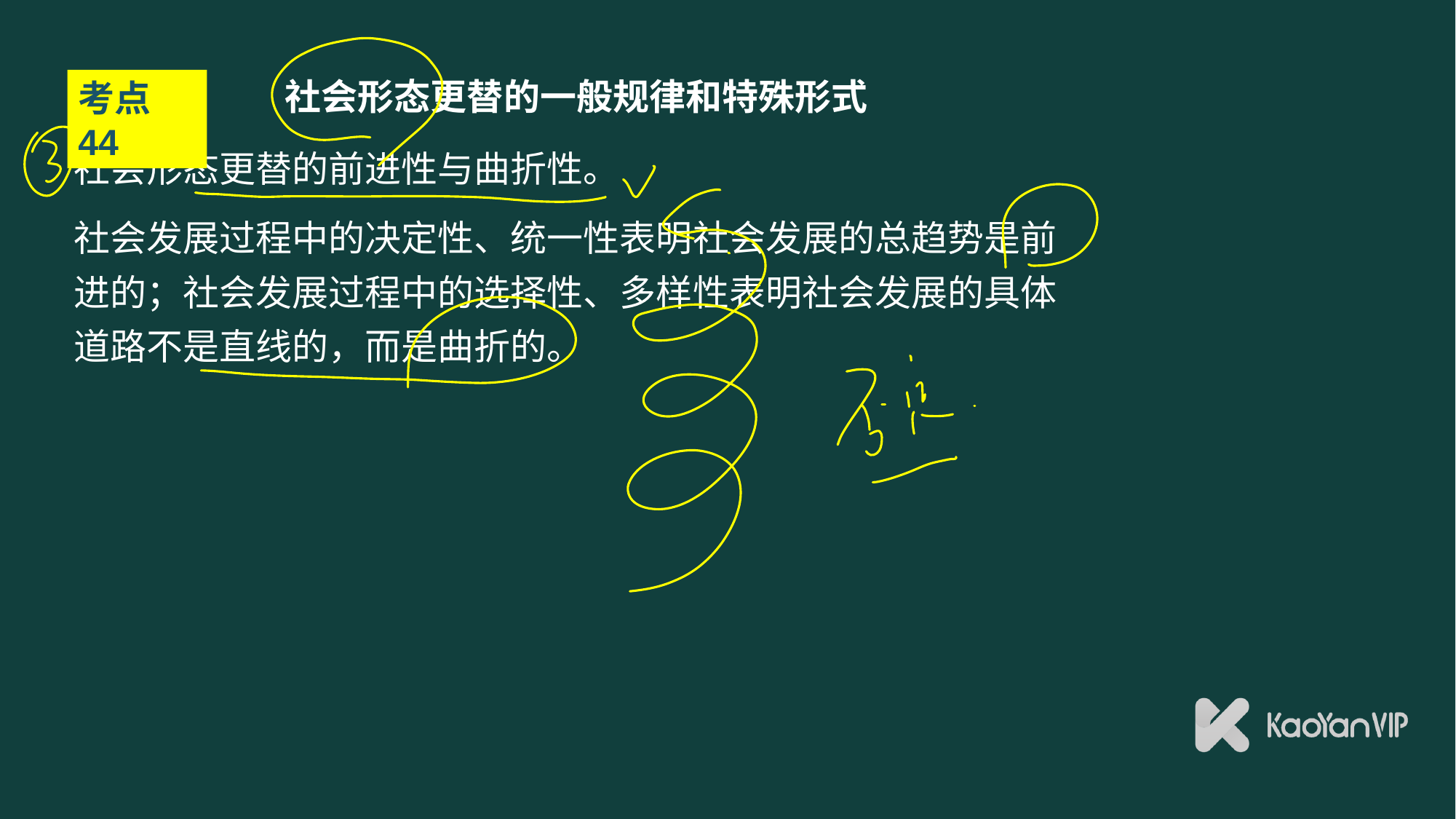

# 社会形态更替的一般规律和特殊形式
考点44
社会形态更替的前进性与曲折性。
社会发展过程中的决定性、统一性表明社会发展的总趋势是前进的；社会发展过程中的选择性、多样性表明社会发展的具体道路不是直线的，而是曲折的。